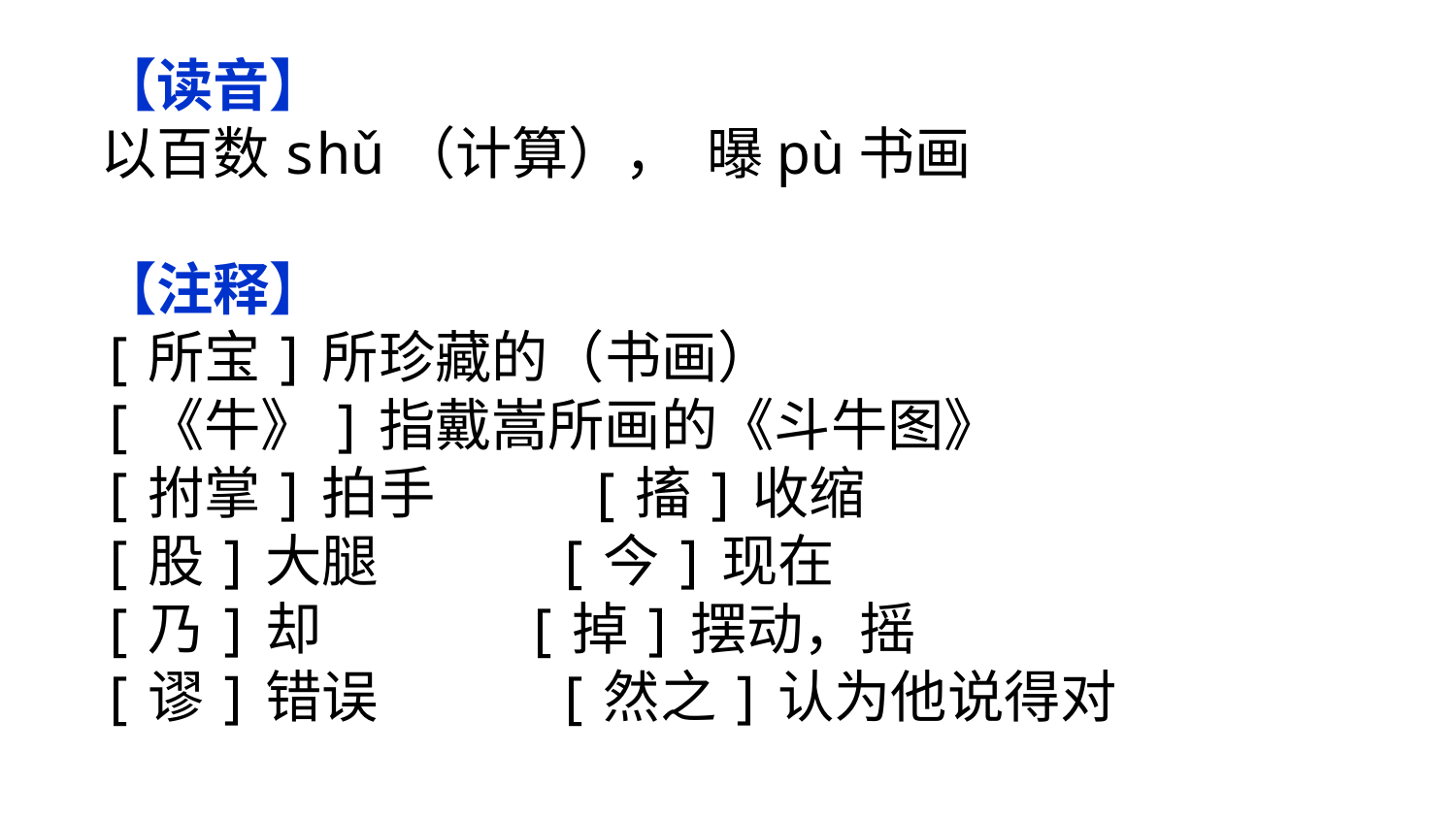

【读音】
以百数shǔ（计算），  曝pù书画

【注释】
[所宝]所珍藏的（书画）
[《牛》]指戴嵩所画的《斗牛图》
[拊掌]拍手           [搐]收缩
[股]大腿             [今]现在
[乃]却               [掉]摆动，摇
[谬]错误             [然之]认为他说得对